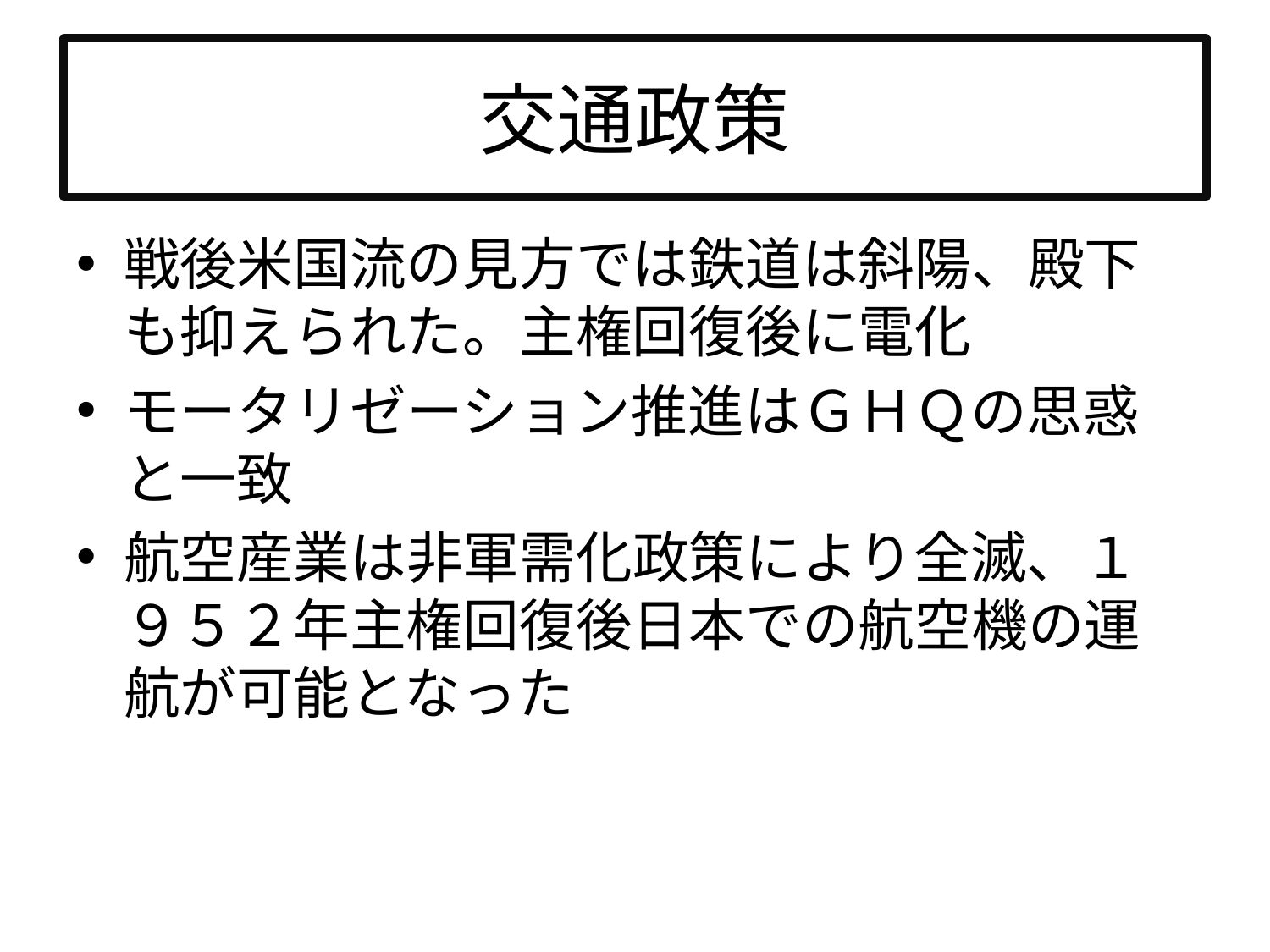

# 交通政策
戦後米国流の見方では鉄道は斜陽、殿下も抑えられた。主権回復後に電化
モータリゼーション推進はＧＨＱの思惑と一致
航空産業は非軍需化政策により全滅、１９５２年主権回復後日本での航空機の運航が可能となった